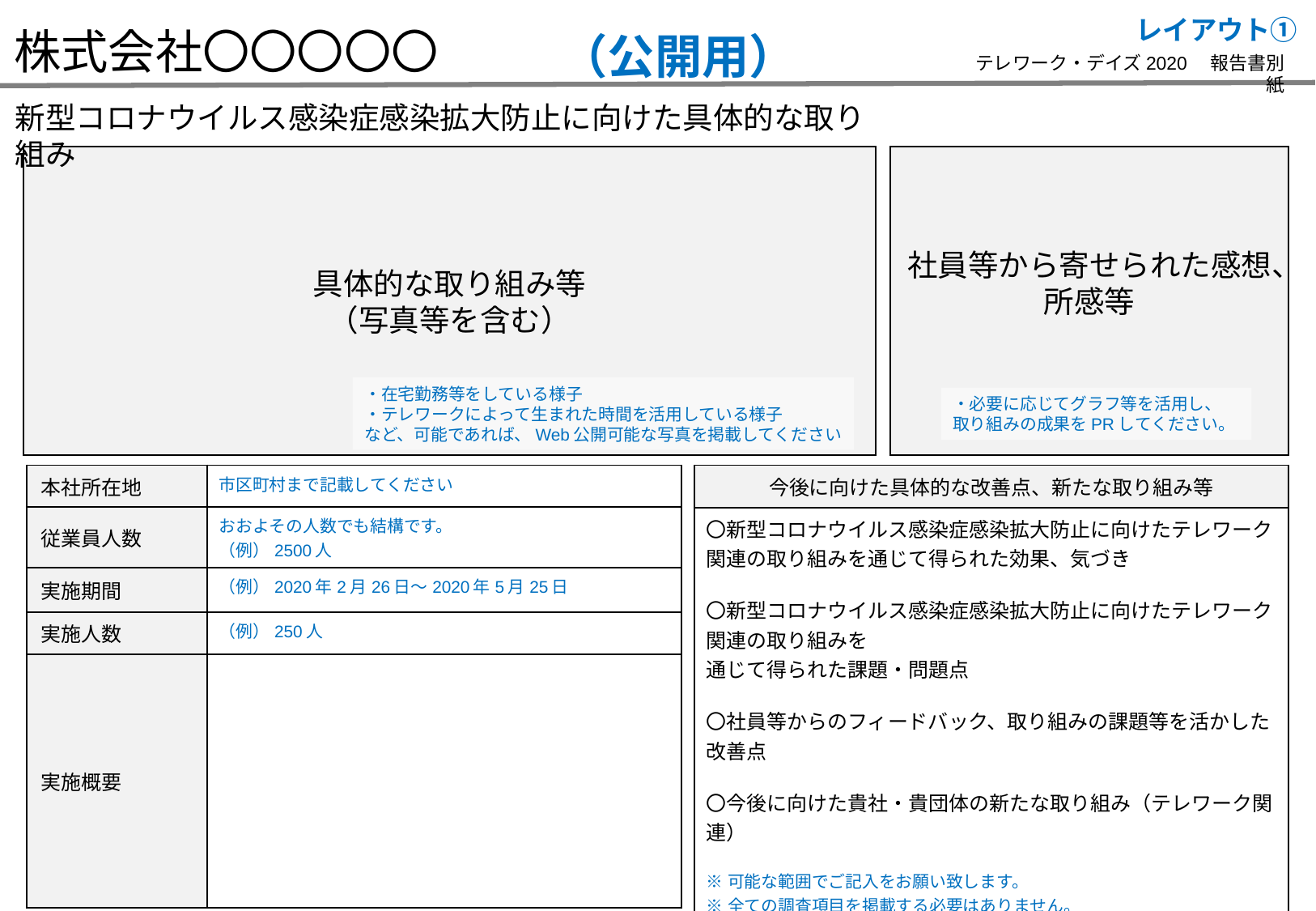

レイアウト①
株式会社〇〇〇〇〇
（公開用）
テレワーク・デイズ2020　報告書別紙
新型コロナウイルス感染症感染拡大防止に向けた具体的な取り組み
社員等から寄せられた感想、所感等

具体的な取り組み等
（写真等を含む）
・在宅勤務等をしている様子
・テレワークによって生まれた時間を活用している様子
など、可能であれば、Web公開可能な写真を掲載してください
・必要に応じてグラフ等を活用し、
取り組みの成果をPRしてください。
| 今後に向けた具体的な改善点、新たな取り組み等 |
| --- |
| 〇新型コロナウイルス感染症感染拡大防止に向けたテレワーク関連の取り組みを通じて得られた効果、気づき 〇新型コロナウイルス感染症感染拡大防止に向けたテレワーク関連の取り組みを 通じて得られた課題・問題点 〇社員等からのフィードバック、取り組みの課題等を活かした改善点 〇今後に向けた貴社・貴団体の新たな取り組み（テレワーク関連） ※可能な範囲でご記入をお願い致します。 ※全ての調査項目を掲載する必要はありません。 |
| 本社所在地 | 市区町村まで記載してください |
| --- | --- |
| 従業員人数 | おおよその人数でも結構です。 （例）2500人 |
| 実施期間 | （例）2020年2月26日～2020年5月25日 |
| 実施人数 | （例）250人 |
| 実施概要 |  |